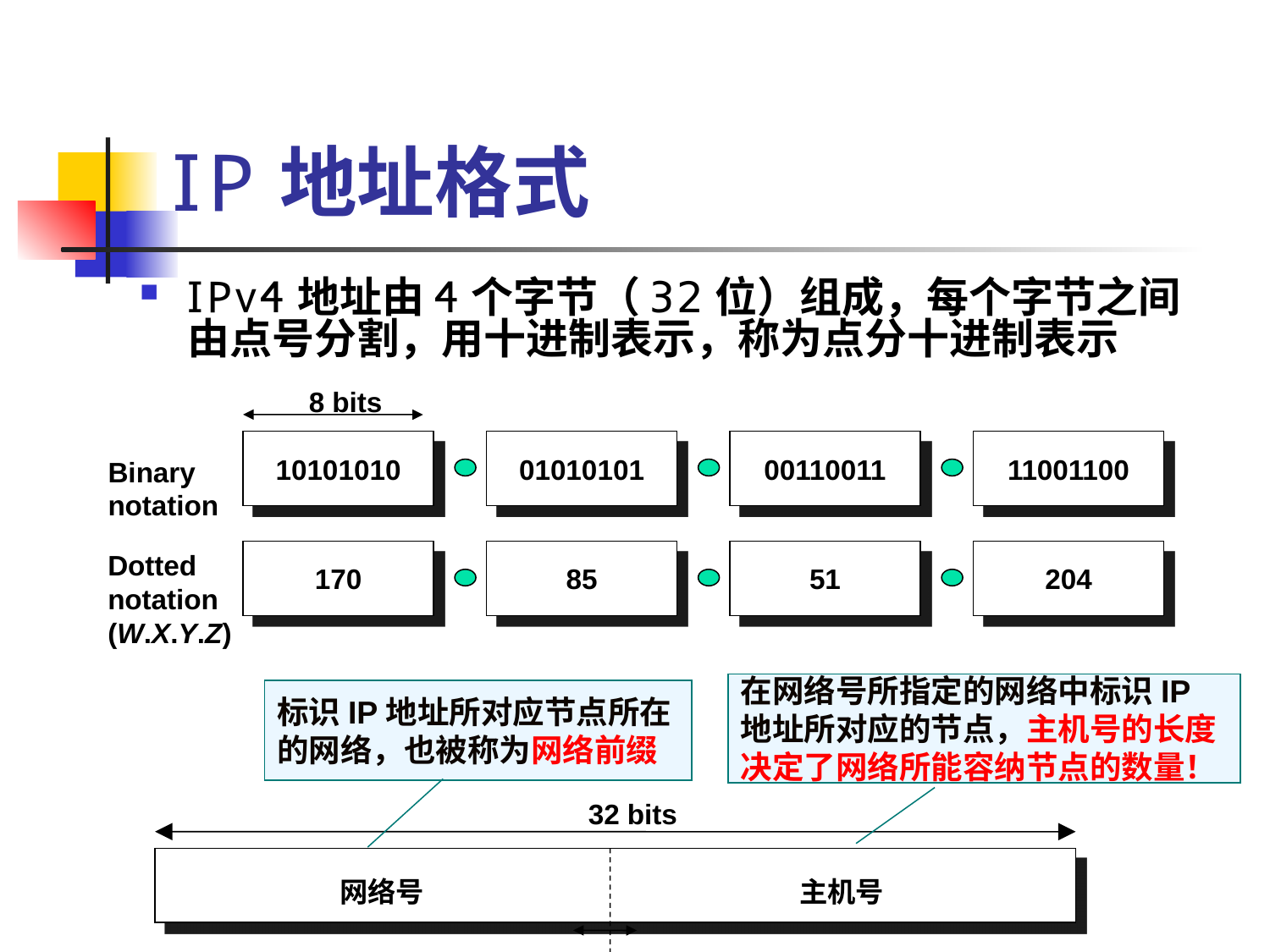

# IP地址格式
IPv4地址由4个字节（32位）组成，每个字节之间由点号分割，用十进制表示，称为点分十进制表示
8 bits

10101010
01010101
00110011
11001100
Binary
notation

Dotted
notation
(W.X.Y.Z)
170
85
51
204

在网络号所指定的网络中标识IP地址所对应的节点，主机号的长度决定了网络所能容纳节点的数量！
标识IP地址所对应节点所在的网络，也被称为网络前缀
32 bits

网络号
主机号